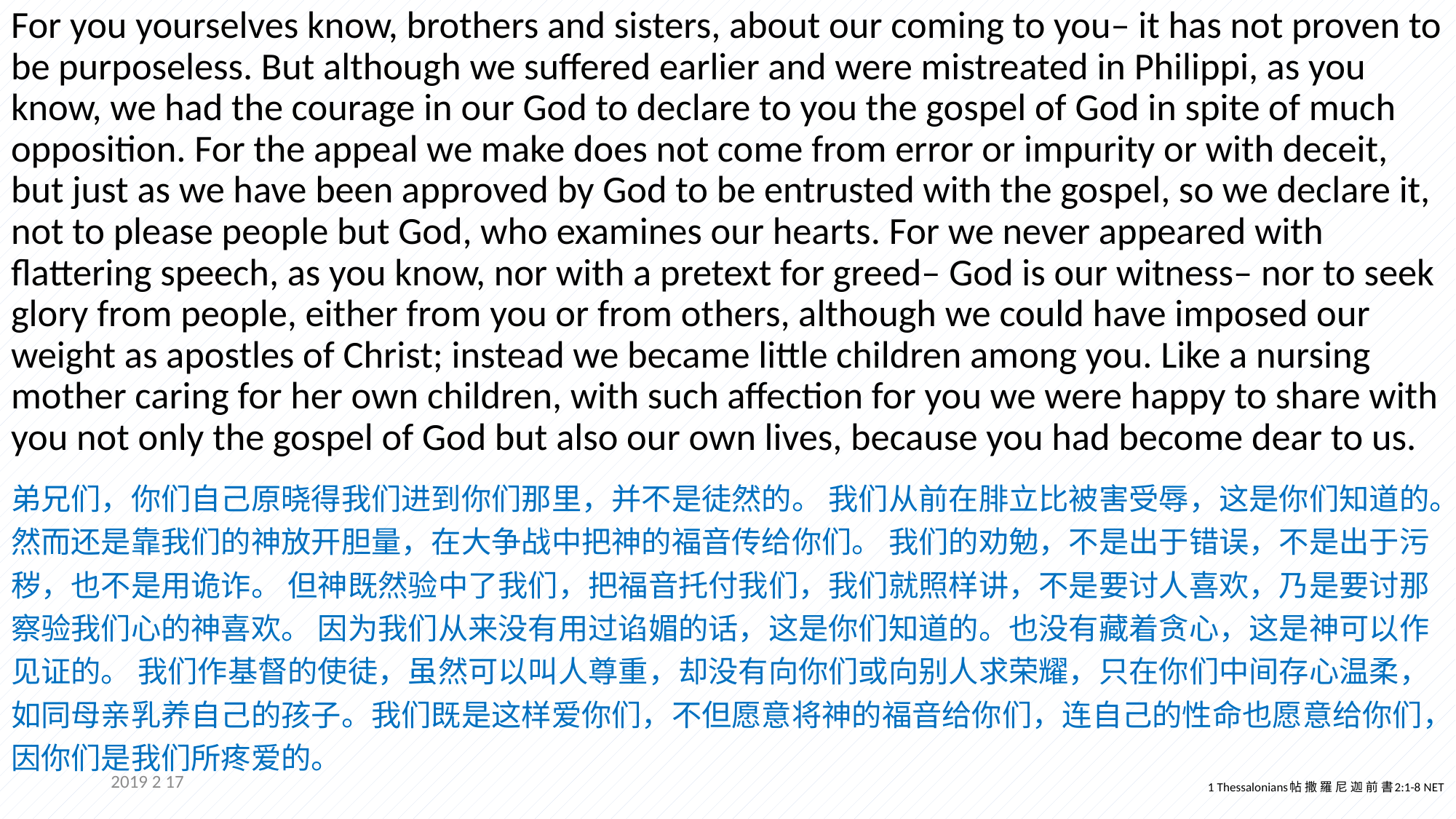

For you yourselves know, brothers and sisters, about our coming to you– it has not proven to be purposeless. But although we suffered earlier and were mistreated in Philippi, as you know, we had the courage in our God to declare to you the gospel of God in spite of much opposition. For the appeal we make does not come from error or impurity or with deceit, but just as we have been approved by God to be entrusted with the gospel, so we declare it, not to please people but God, who examines our hearts. For we never appeared with flattering speech, as you know, nor with a pretext for greed– God is our witness– nor to seek glory from people, either from you or from others, although we could have imposed our weight as apostles of Christ; instead we became little children among you. Like a nursing mother caring for her own children, with such affection for you we were happy to share with you not only the gospel of God but also our own lives, because you had become dear to us.

弟兄们，你们自己原晓得我们进到你们那里，并不是徒然的。 我们从前在腓立比被害受辱，这是你们知道的。然而还是靠我们的神放开胆量，在大争战中把神的福音传给你们。 我们的劝勉，不是出于错误，不是出于污秽，也不是用诡诈。 但神既然验中了我们，把福音托付我们，我们就照样讲，不是要讨人喜欢，乃是要讨那察验我们心的神喜欢。 因为我们从来没有用过谄媚的话，这是你们知道的。也没有藏着贪心，这是神可以作见证的。 我们作基督的使徒，虽然可以叫人尊重，却没有向你们或向别人求荣耀，只在你们中间存心温柔，如同母亲乳养自己的孩子。我们既是这样爱你们，不但愿意将神的福音给你们，连自己的性命也愿意给你们，因你们是我们所疼爱的。
1 Thessalonians帖 撒 羅 尼 迦 前 書2:1-8 NET
2019 2 17
CCCC
2